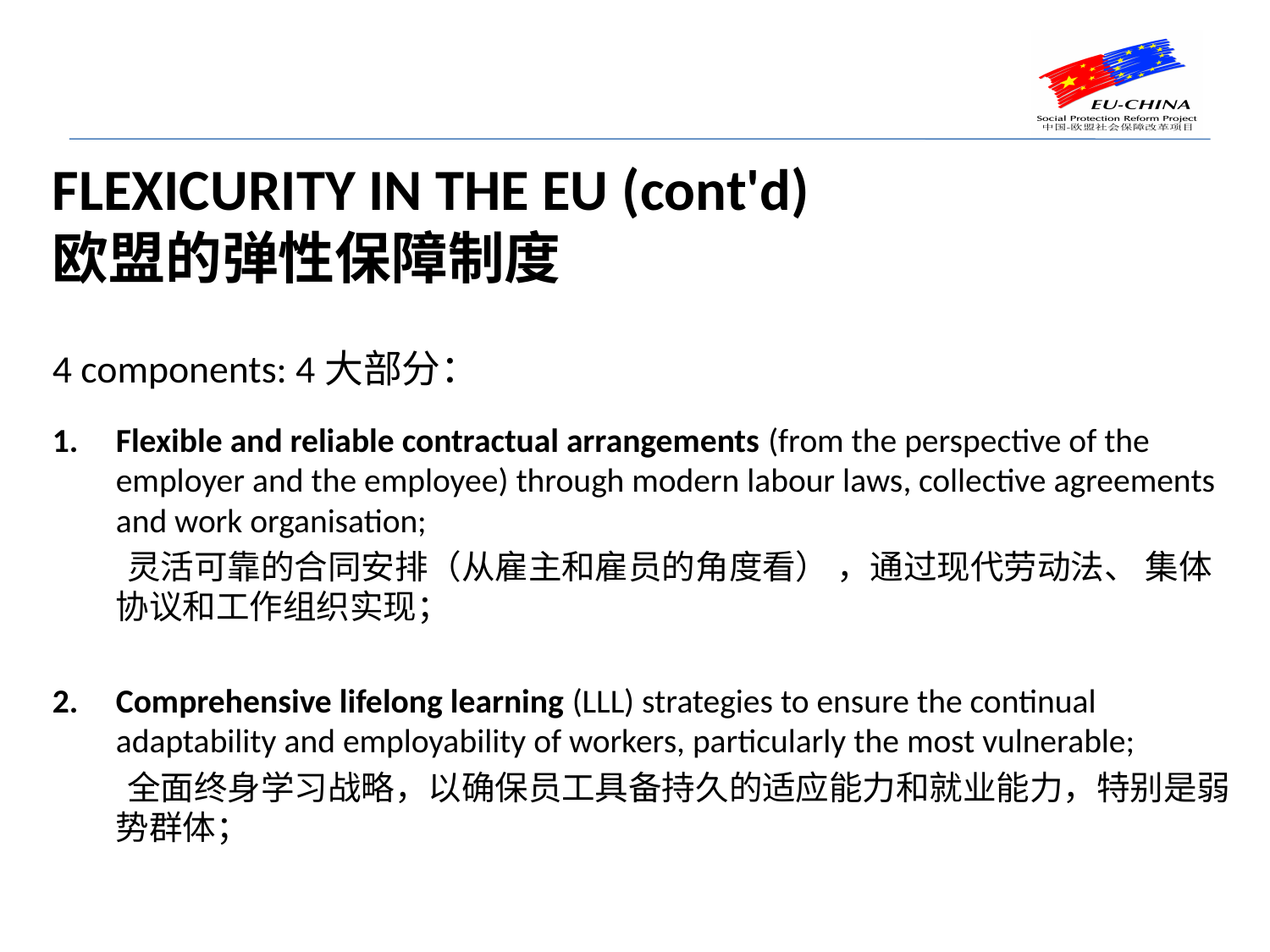

Flexicurity in the EU (cont'd)
欧盟的弹性保障制度

4 components: 4大部分：
Flexible and reliable contractual arrangements (from the perspective of the employer and the employee) through modern labour laws, collective agreements and work organisation;
         灵活可靠的合同安排（从雇主和雇员的角度看） ，通过现代劳动法、 集体协议和工作组织实现；

Comprehensive lifelong learning (LLL) strategies to ensure the continual adaptability and employability of workers, particularly the most vulnerable;
         全面终身学习战略，以确保员工具备持久的适应能力和就业能力，特别是弱势群体；